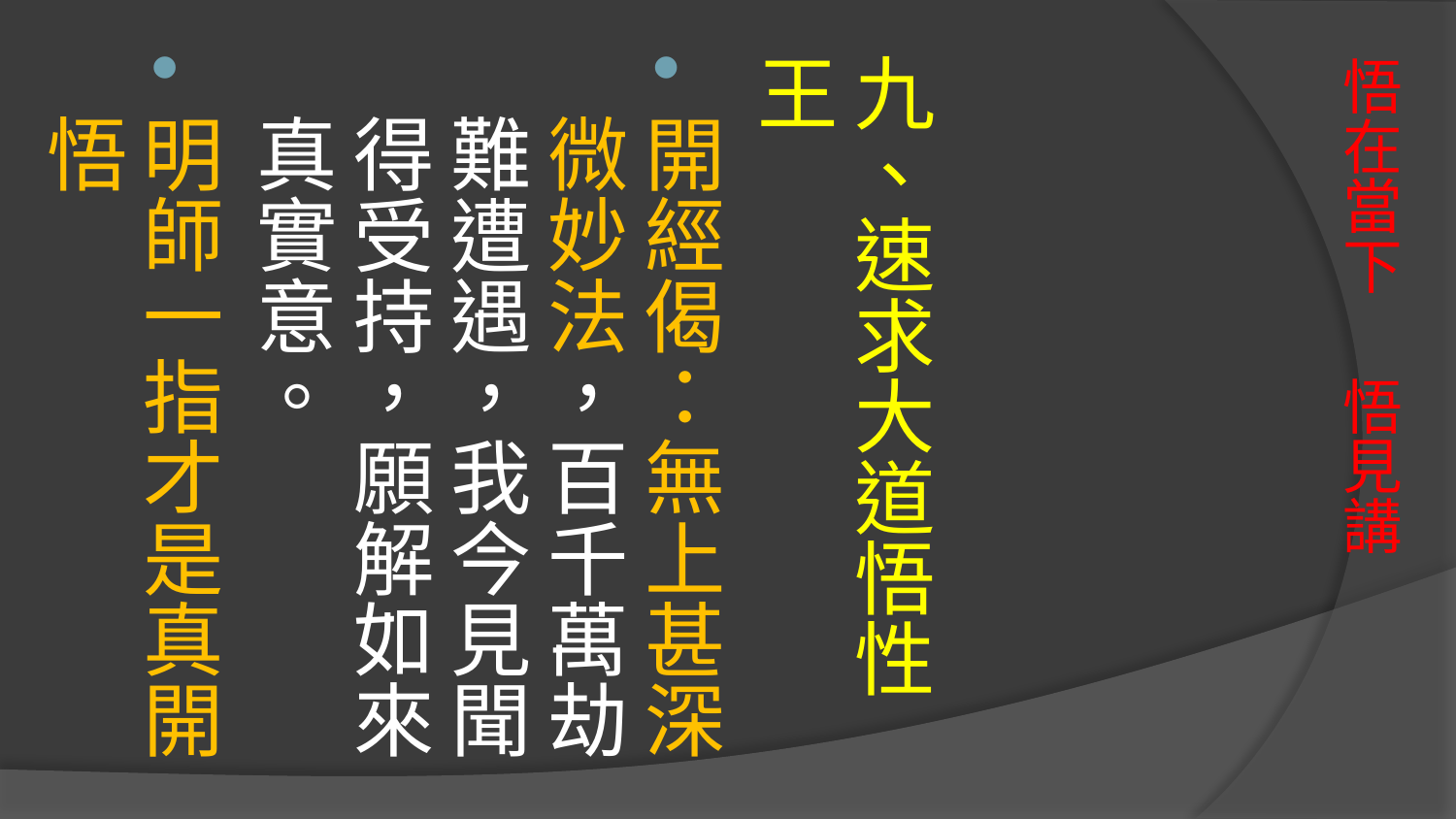

九、速求大道悟性王
開經偈：無上甚深微妙法，百千萬劫難遭遇，我今見聞得受持，願解如來真實意。
明師一指才是真開悟
# 悟在當下      悟見講